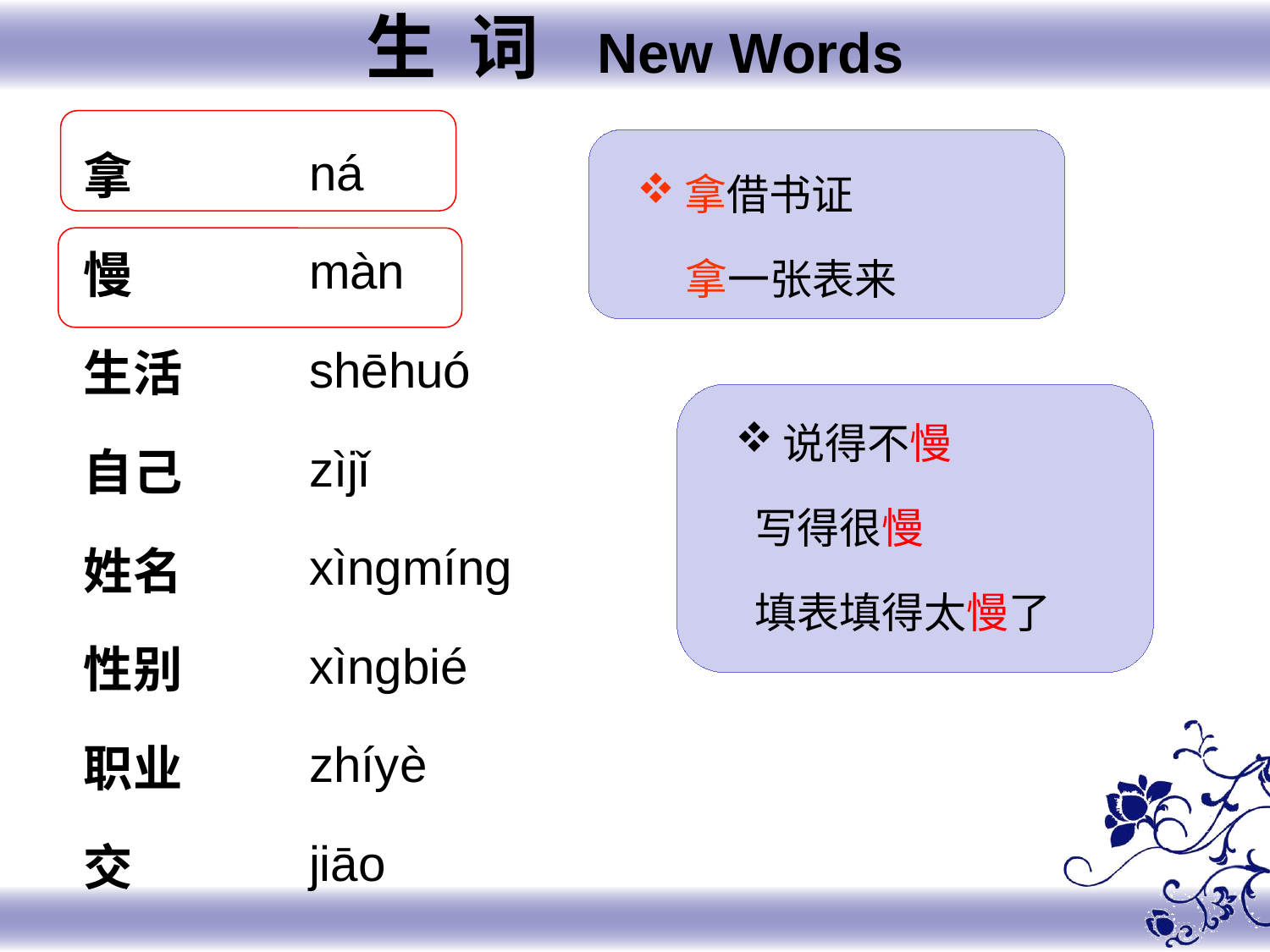

生  词   New Words
ná
màn
shēhuó
zìjǐ
xìngmínɡ
xìngbié
zhíyè
jiāo

拿
慢
生活
自己
姓名
性别
职业
交

拿借书证
    拿一张表来

说得不慢
 写得很慢
 填表填得太慢了